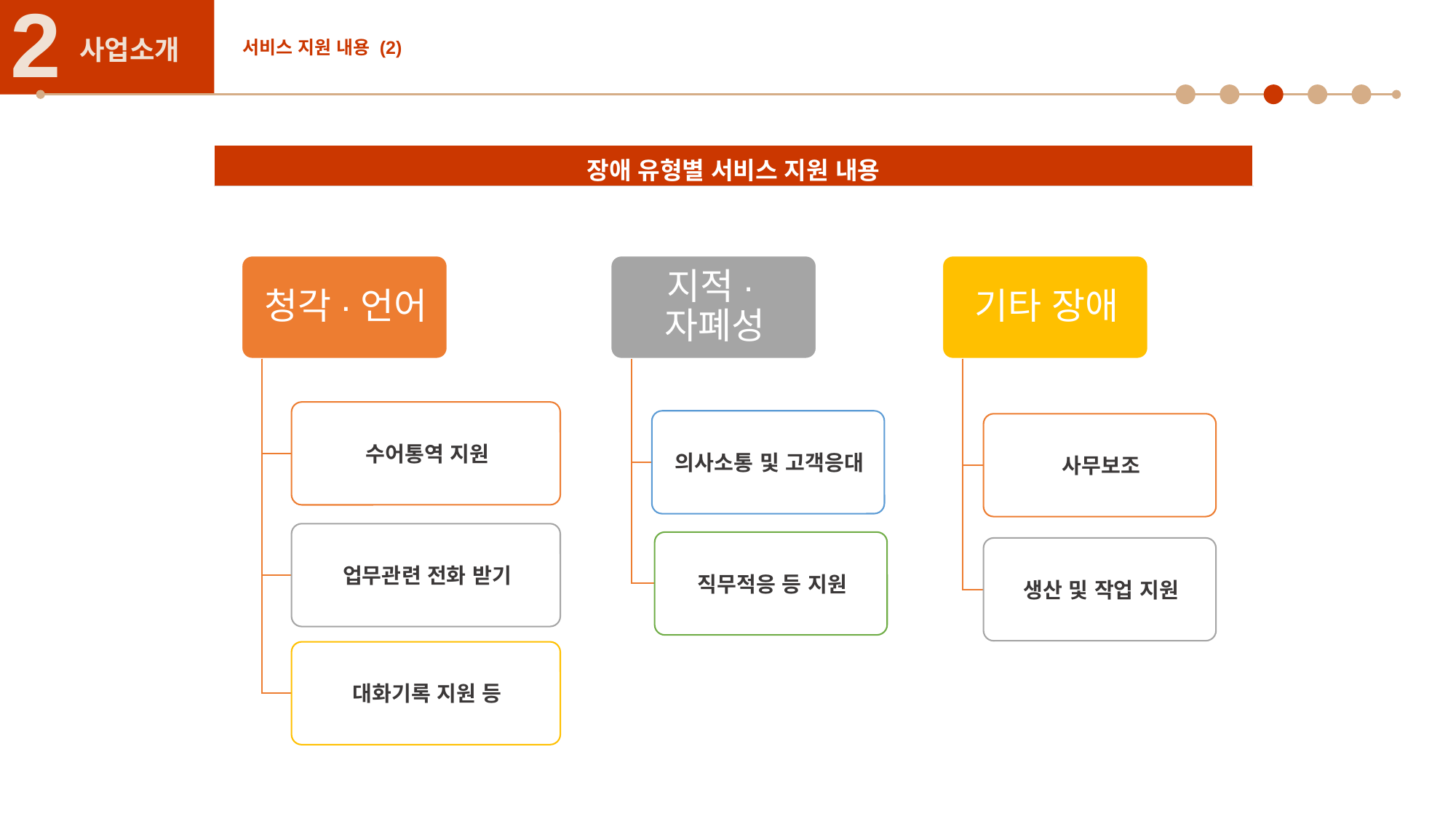

2

사업소개
서비스 지원 내용 (2)

| 장애 유형별 서비스 지원 내용 |
| --- |
청각·언어
수어통역 지원
업무관련 전화 받기
대화기록 지원 등
지적·자폐성
의사소통 및 고객응대
직무적응 등 지원
기타 장애
사무보조
생산 및 작업 지원